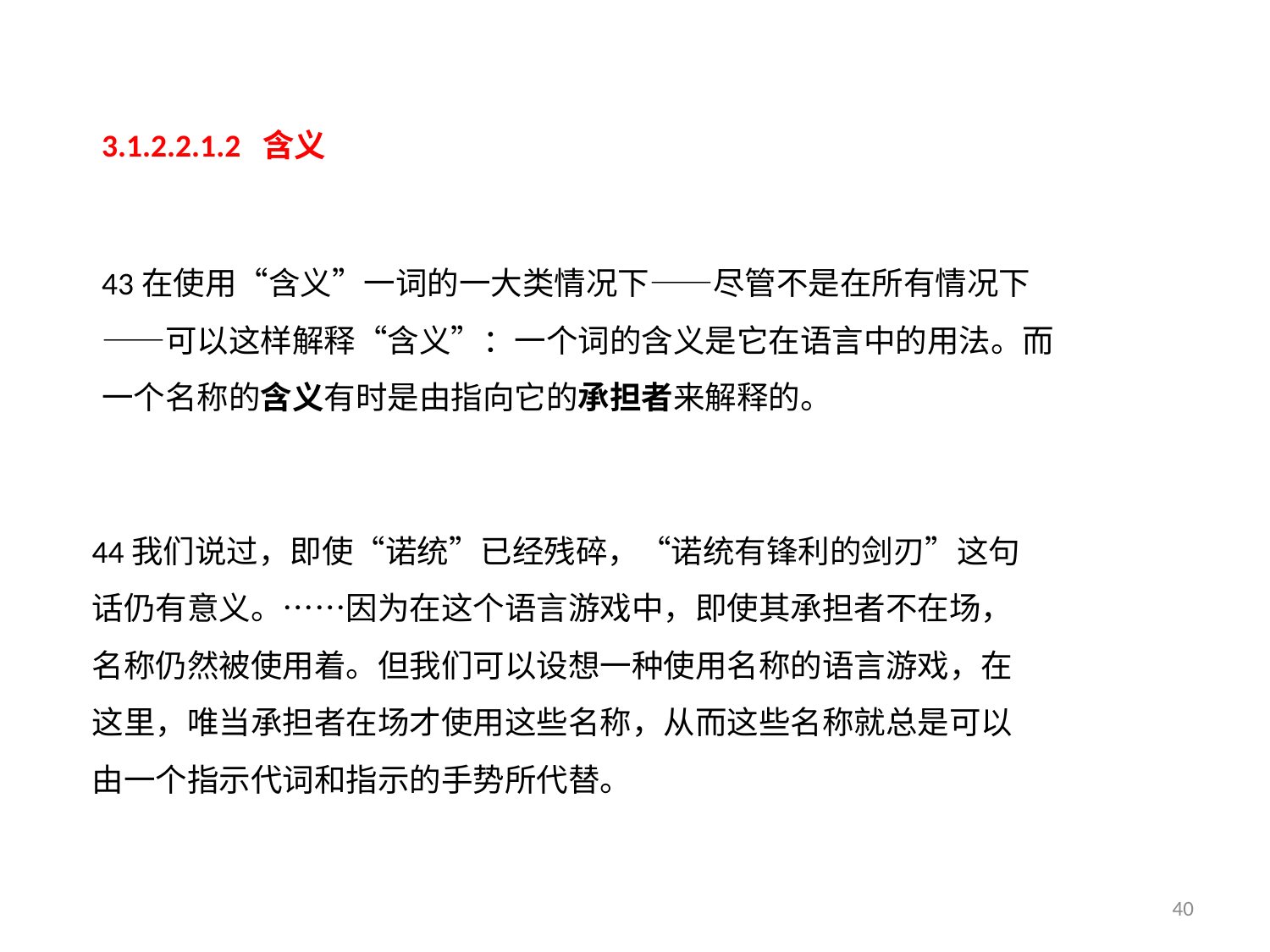

3.1.2.2.1.2  含义
43在使用“含义”一词的一大类情况下——尽管不是在所有情况下——可以这样解释“含义”：一个词的含义是它在语言中的用法。而一个名称的含义有时是由指向它的承担者来解释的。
44我们说过，即使“诺统”已经残碎，“诺统有锋利的剑刃”这句话仍有意义。……因为在这个语言游戏中，即使其承担者不在场，名称仍然被使用着。但我们可以设想一种使用名称的语言游戏，在这里，唯当承担者在场才使用这些名称，从而这些名称就总是可以由一个指示代词和指示的手势所代替。
40